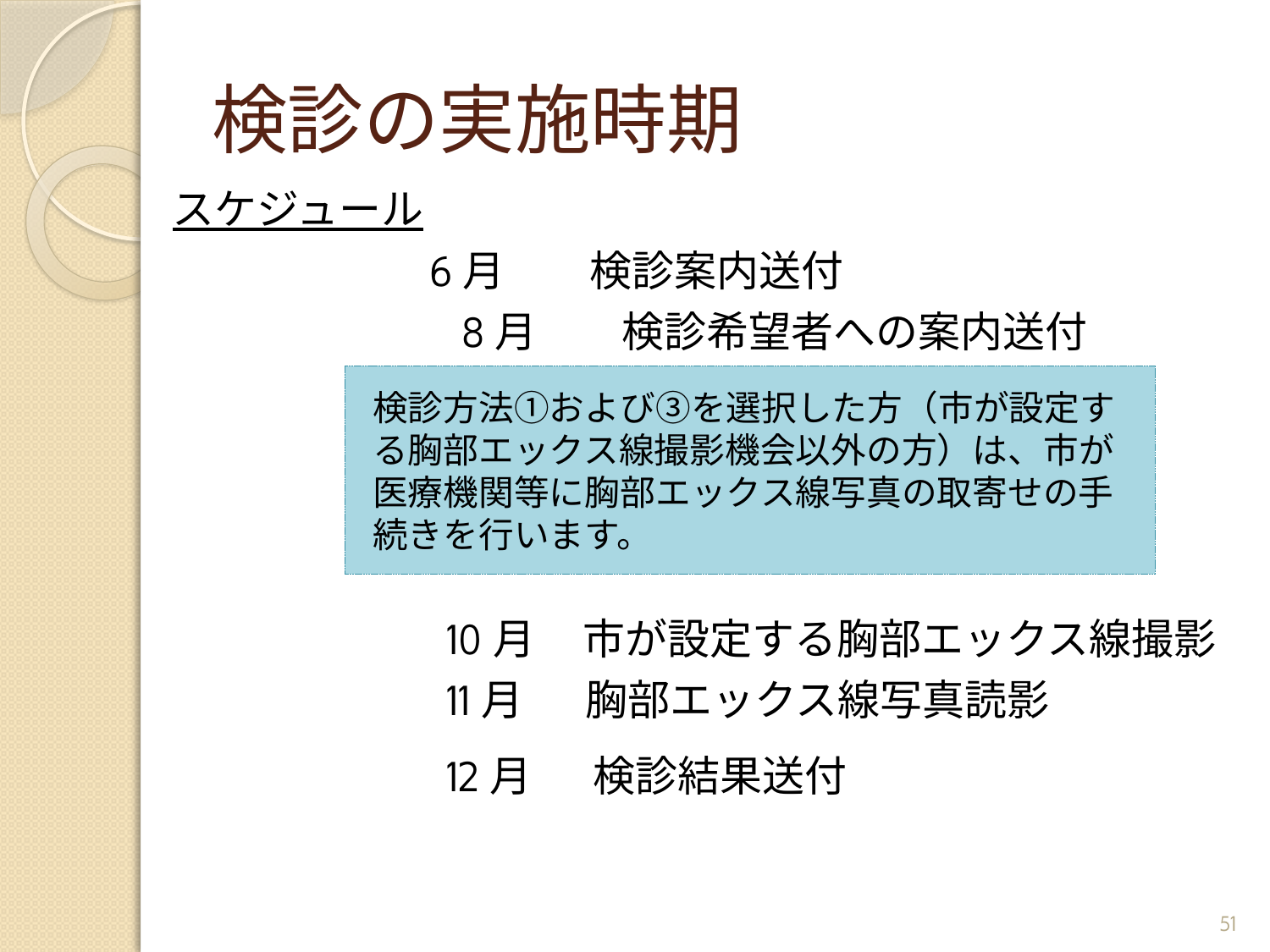

# 検診の実施時期
スケジュール
　　                 6月　　検診案内送付
   　　　　　   8月　　検診希望者への案内送付

　　　　　　 10月     市が設定する胸部エックス線撮影
　　　　　　 11月　  胸部エックス線写真読影
　　　　　　 12月　  検診結果送付
検診方法①および③を選択した方（市が設定する胸部エックス線撮影機会以外の方）は、市が医療機関等に胸部エックス線写真の取寄せの手続きを行います。
51